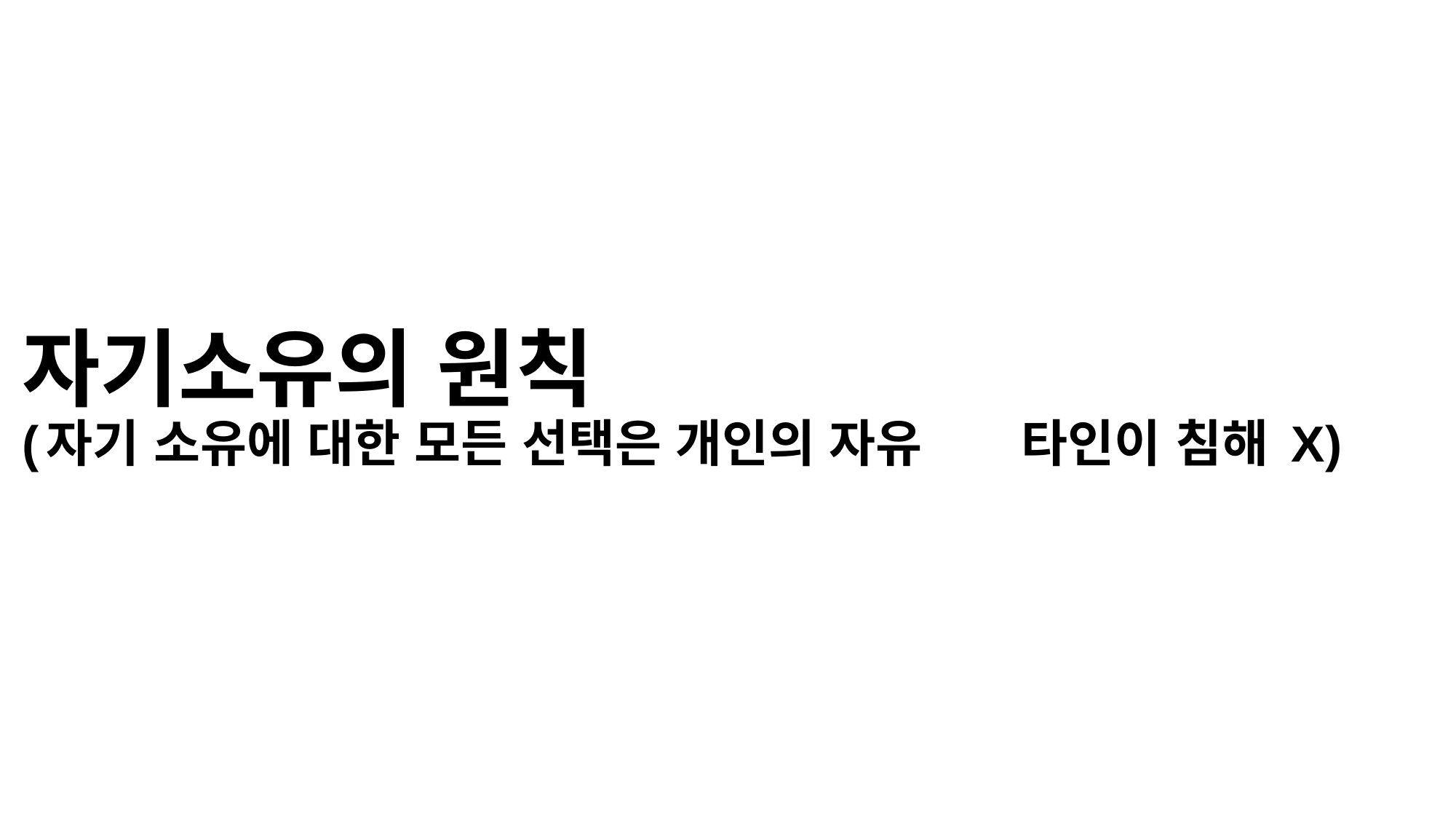

# 자기소유의 원칙 (자기 소유에 대한 모든 선택은 개인의 자유       타인이 침해 X)